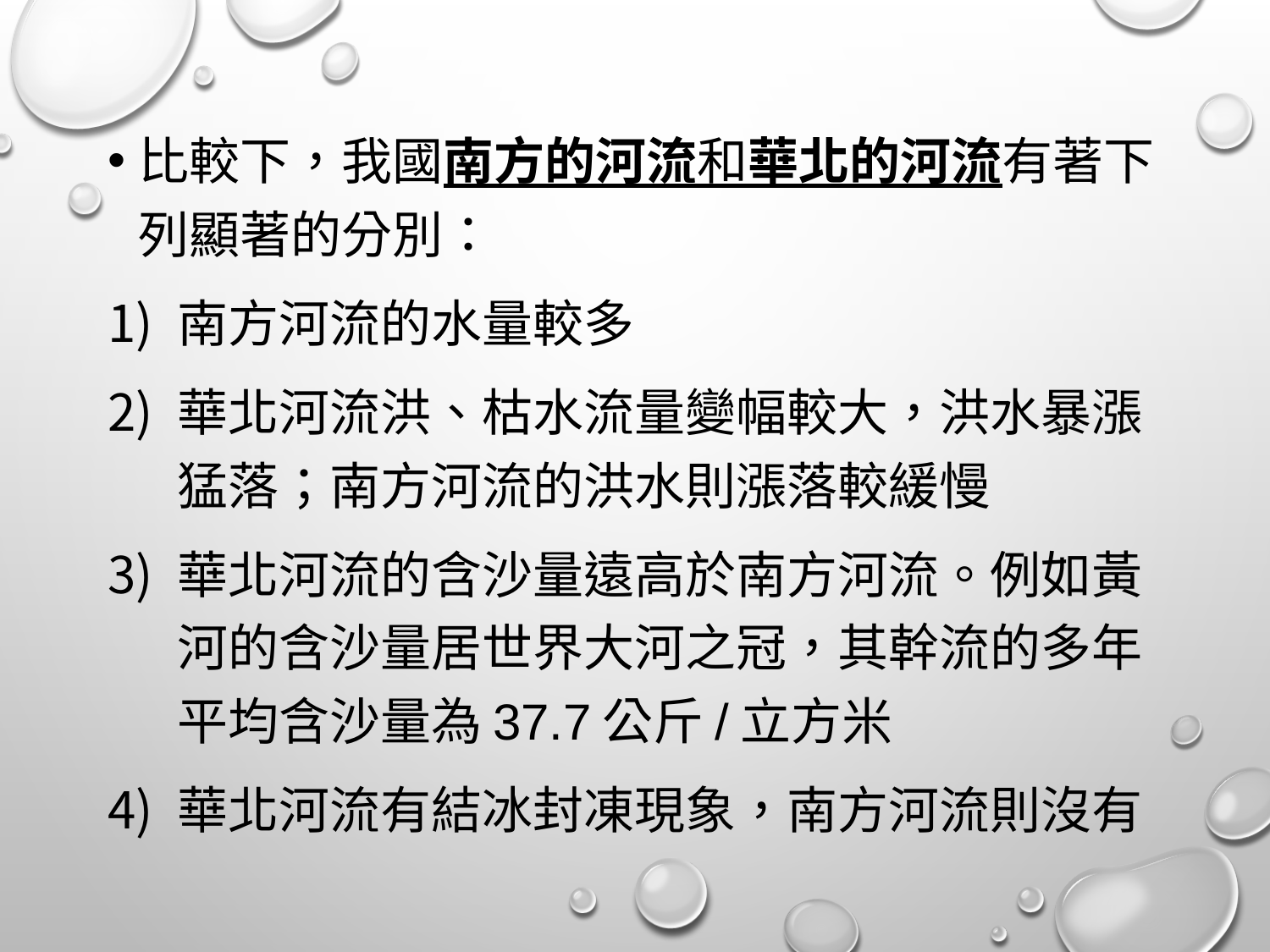

比較下，我國南方的河流和華北的河流有著下列顯著的分別：
南方河流的水量較多
華北河流洪、枯水流量變幅較大，洪水暴漲猛落；南方河流的洪水則漲落較緩慢
華北河流的含沙量遠高於南方河流。例如黃河的含沙量居世界大河之冠，其幹流的多年平均含沙量為37.7公斤/立方米
華北河流有結冰封凍現象，南方河流則沒有